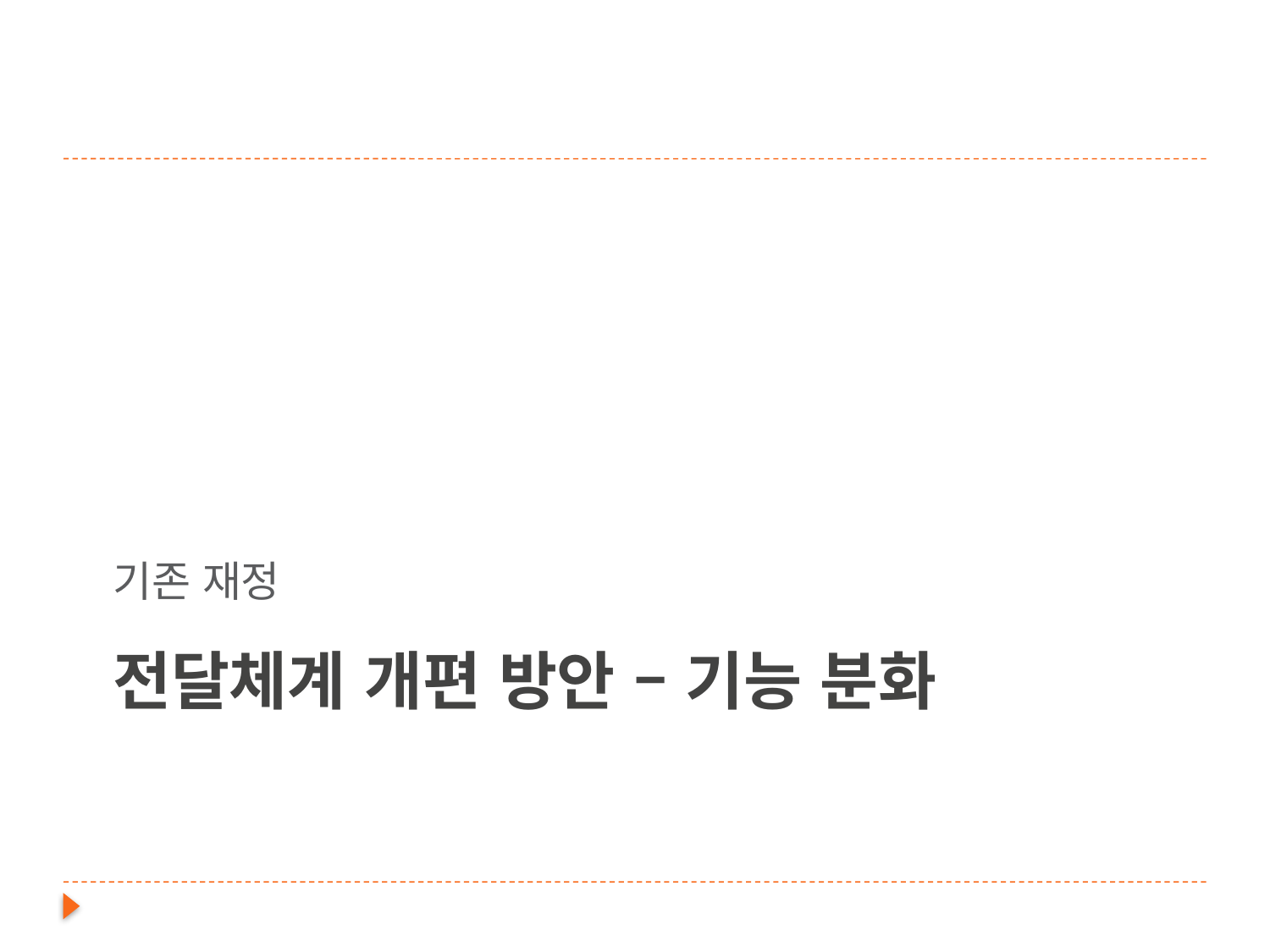

기존 재정
# 전달체계 개편 방안 – 기능 분화